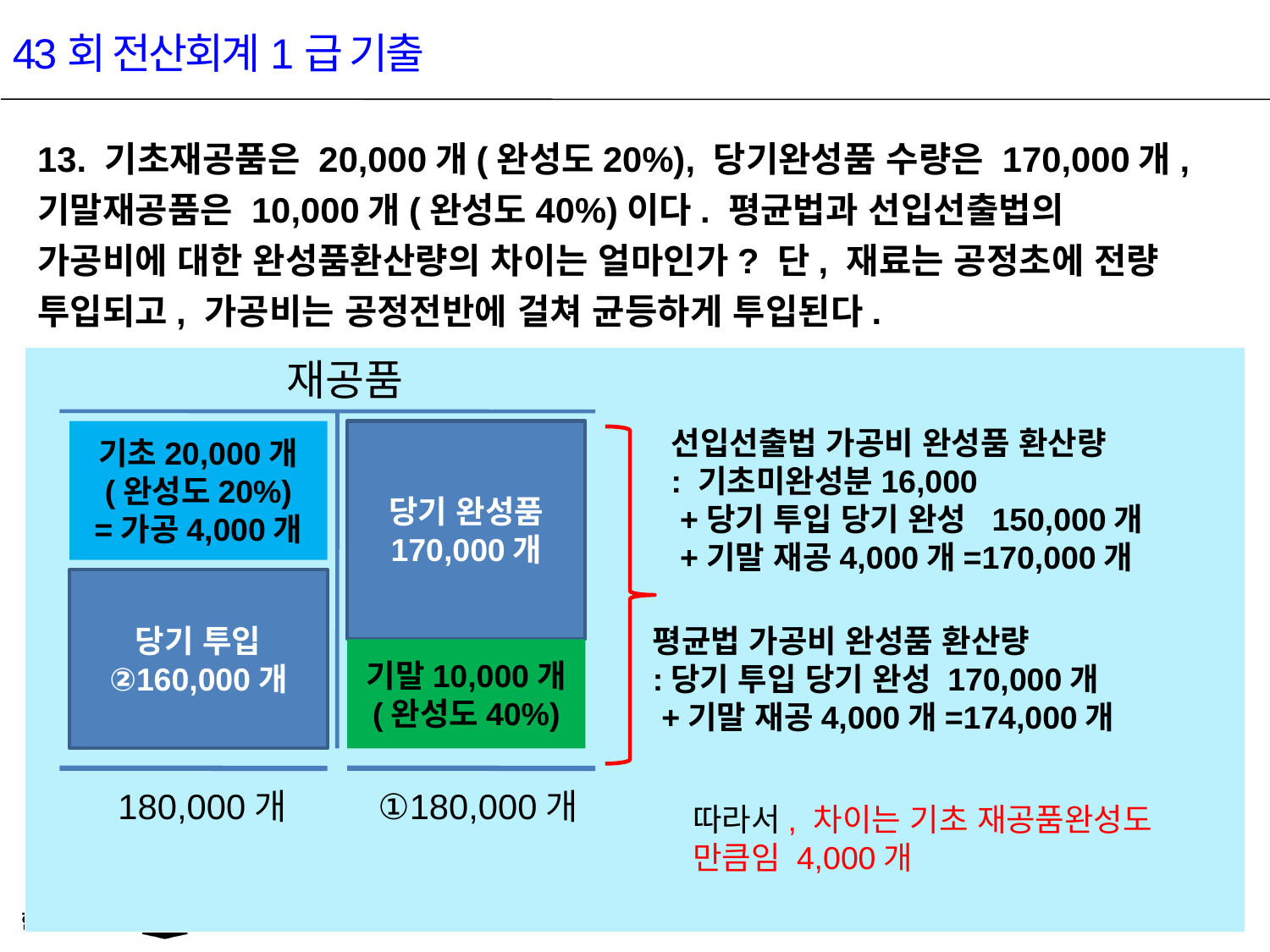

43회 전산회계1급 기출
13. 기초재공품은 20,000개(완성도20%), 당기완성품 수량은 170,000개, 기말재공품은 10,000개(완성도40%)이다. 평균법과 선입선출법의 가공비에 대한 완성품환산량의 차이는 얼마인가? 단, 재료는 공정초에 전량 투입되고, 가공비는 공정전반에 걸쳐 균등하게 투입된다.
|  |
| --- |
재공품
기초20,000개
(완성도20%)
=가공4,000개
당기 완성품
170,000개
당기 투입
②160,000개
기말10,000개
(완성도40%)
180,000개
①180,000개
선입선출법 가공비 완성품 환산량
: 기초미완성분16,000
 +당기 투입 당기 완성  150,000개
 +기말 재공4,000개=170,000개

평균법 가공비 완성품 환산량
:당기 투입 당기 완성 170,000개
 +기말 재공4,000개=174,000개
따라서, 차이는 기초 재공품완성도
만큼임 4,000개
14